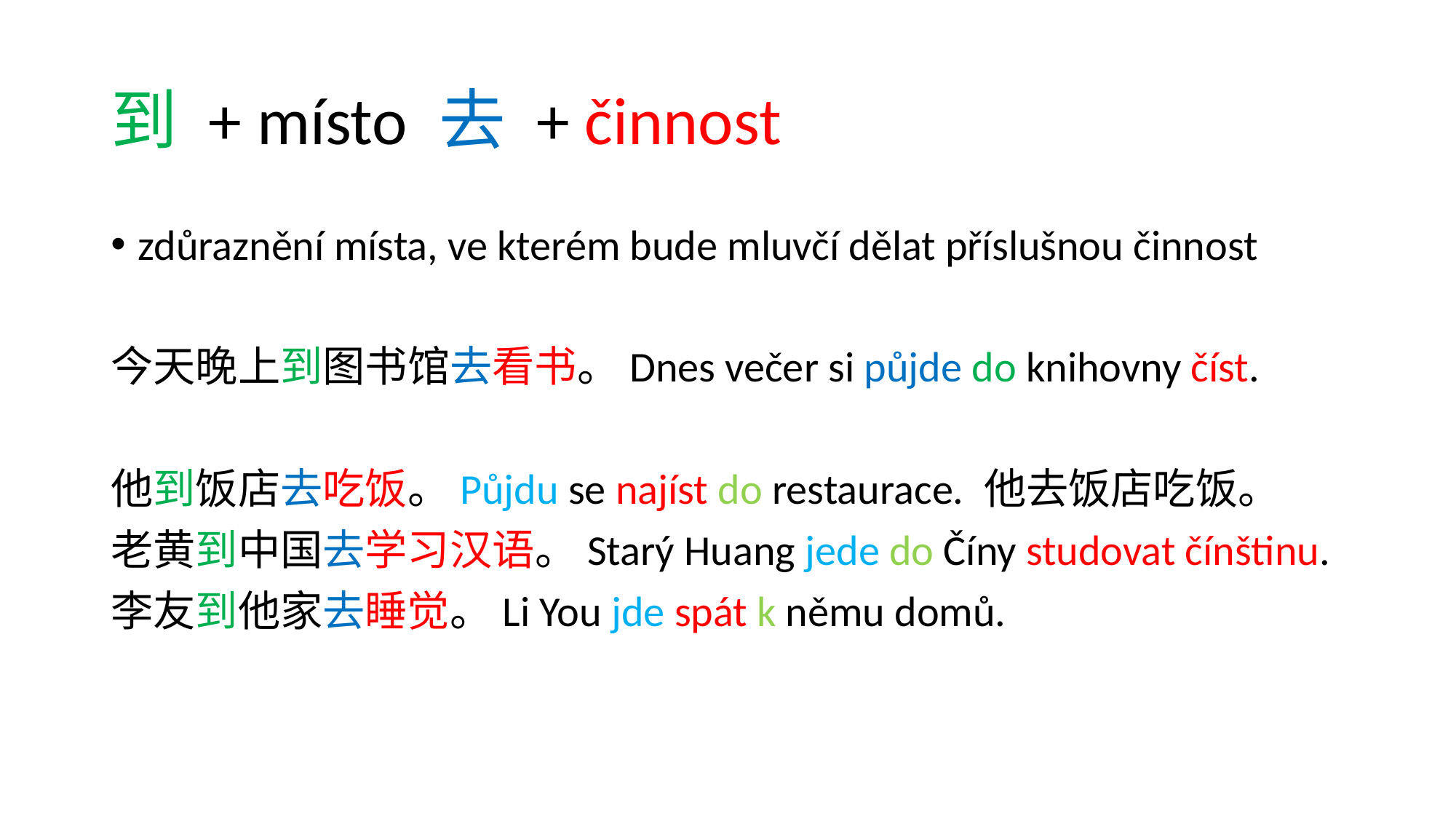

# 到 + místo 去 + činnost
zdůraznění místa, ve kterém bude mluvčí dělat příslušnou činnost

今天晚上到图书馆去看书。Dnes večer si půjde do knihovny číst.

他到饭店去吃饭。Půjdu se najíst do restaurace. 他去饭店吃饭。
老黄到中国去学习汉语。Starý Huang jede do Číny studovat čínštinu.
李友到他家去睡觉。Li You jde spát k němu domů.